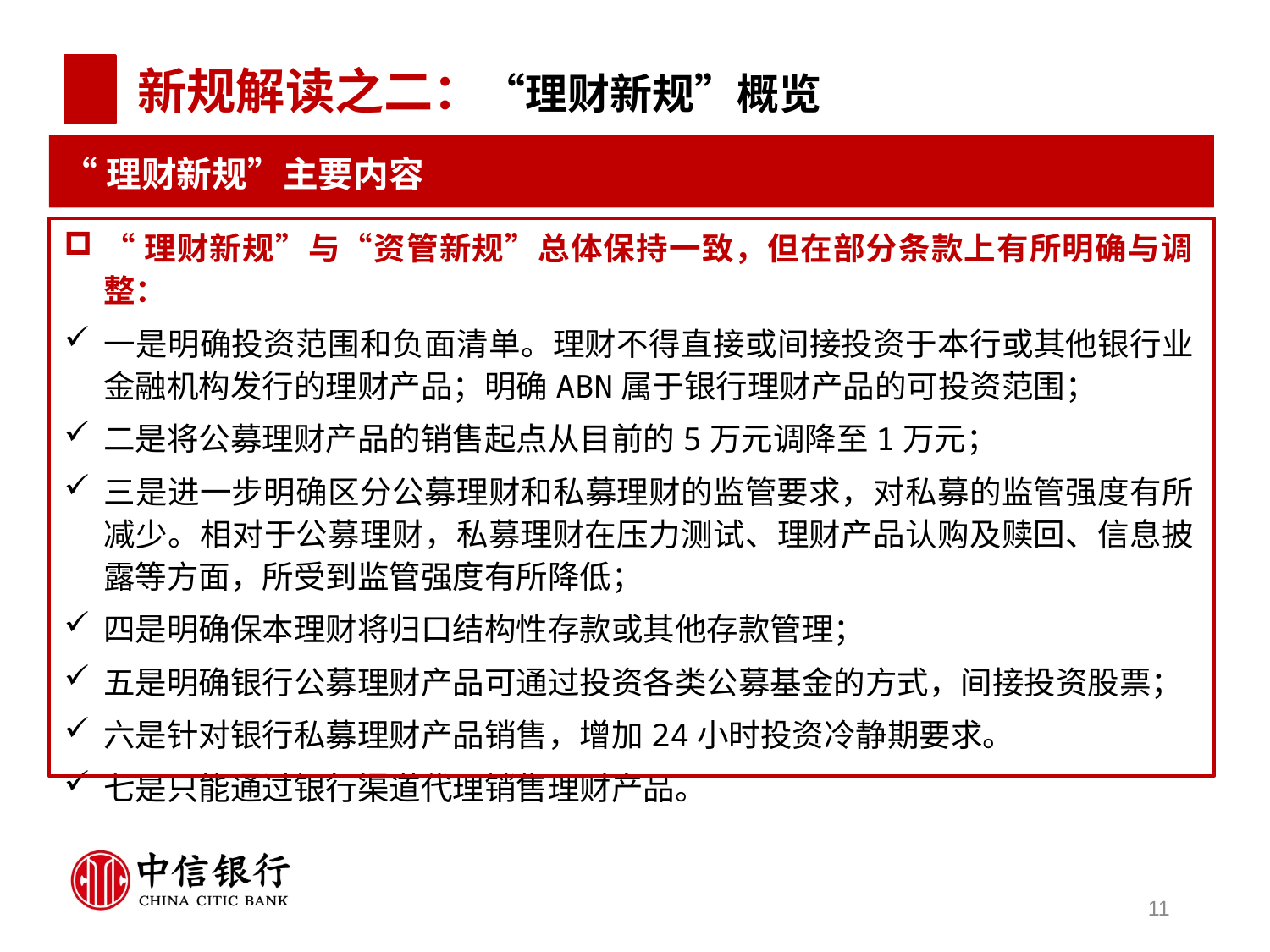

新规解读之二：“理财新规”概览

“理财新规”主要内容

“理财新规”与“资管新规”总体保持一致，但在部分条款上有所明确与调整：
一是明确投资范围和负面清单。理财不得直接或间接投资于本行或其他银行业金融机构发行的理财产品；明确ABN属于银行理财产品的可投资范围；
二是将公募理财产品的销售起点从目前的5万元调降至1万元；
三是进一步明确区分公募理财和私募理财的监管要求，对私募的监管强度有所减少。相对于公募理财，私募理财在压力测试、理财产品认购及赎回、信息披露等方面，所受到监管强度有所降低；
四是明确保本理财将归口结构性存款或其他存款管理；
五是明确银行公募理财产品可通过投资各类公募基金的方式，间接投资股票；
六是针对银行私募理财产品销售，增加24小时投资冷静期要求。
七是只能通过银行渠道代理销售理财产品。
11